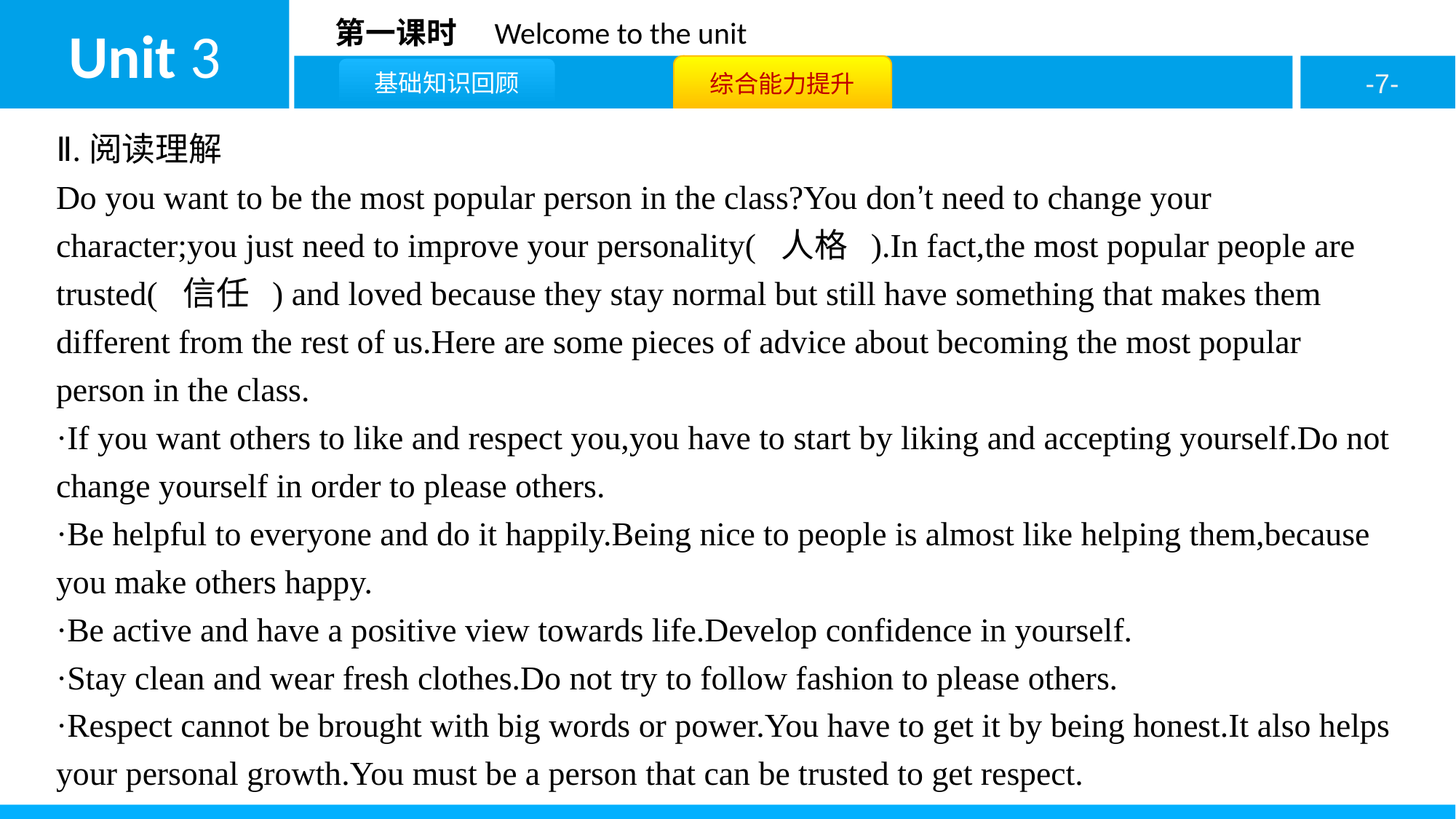

Ⅱ.阅读理解
Do you want to be the most popular person in the class?You don’t need to change your character;you just need to improve your personality(  人格  ).In fact,the most popular people are trusted(  信任  ) and loved because they stay normal but still have something that makes them different from the rest of us.Here are some pieces of advice about becoming the most popular person in the class.
·If you want others to like and respect you,you have to start by liking and accepting yourself.Do not change yourself in order to please others.
·Be helpful to everyone and do it happily.Being nice to people is almost like helping them,because you make others happy.
·Be active and have a positive view towards life.Develop confidence in yourself.
·Stay clean and wear fresh clothes.Do not try to follow fashion to please others.
·Respect cannot be brought with big words or power.You have to get it by being honest.It also helps your personal growth.You must be a person that can be trusted to get respect.